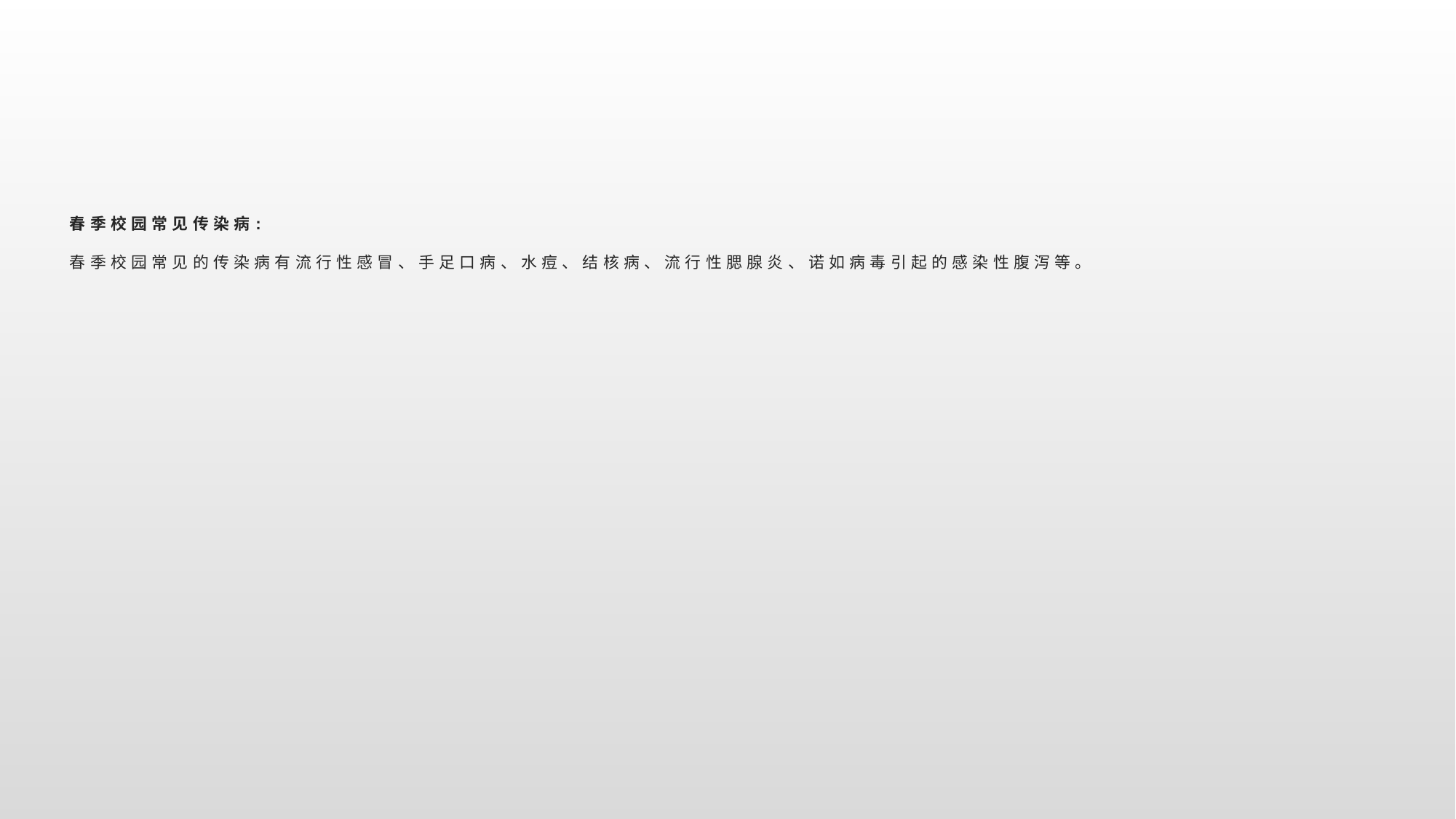

# 春季校园常见传染病: 春季校园常见的传染病有流行性感冒、手足口病、水痘、结核病、流行性腮腺炎、诺如病毒引起的感染性腹泻等。